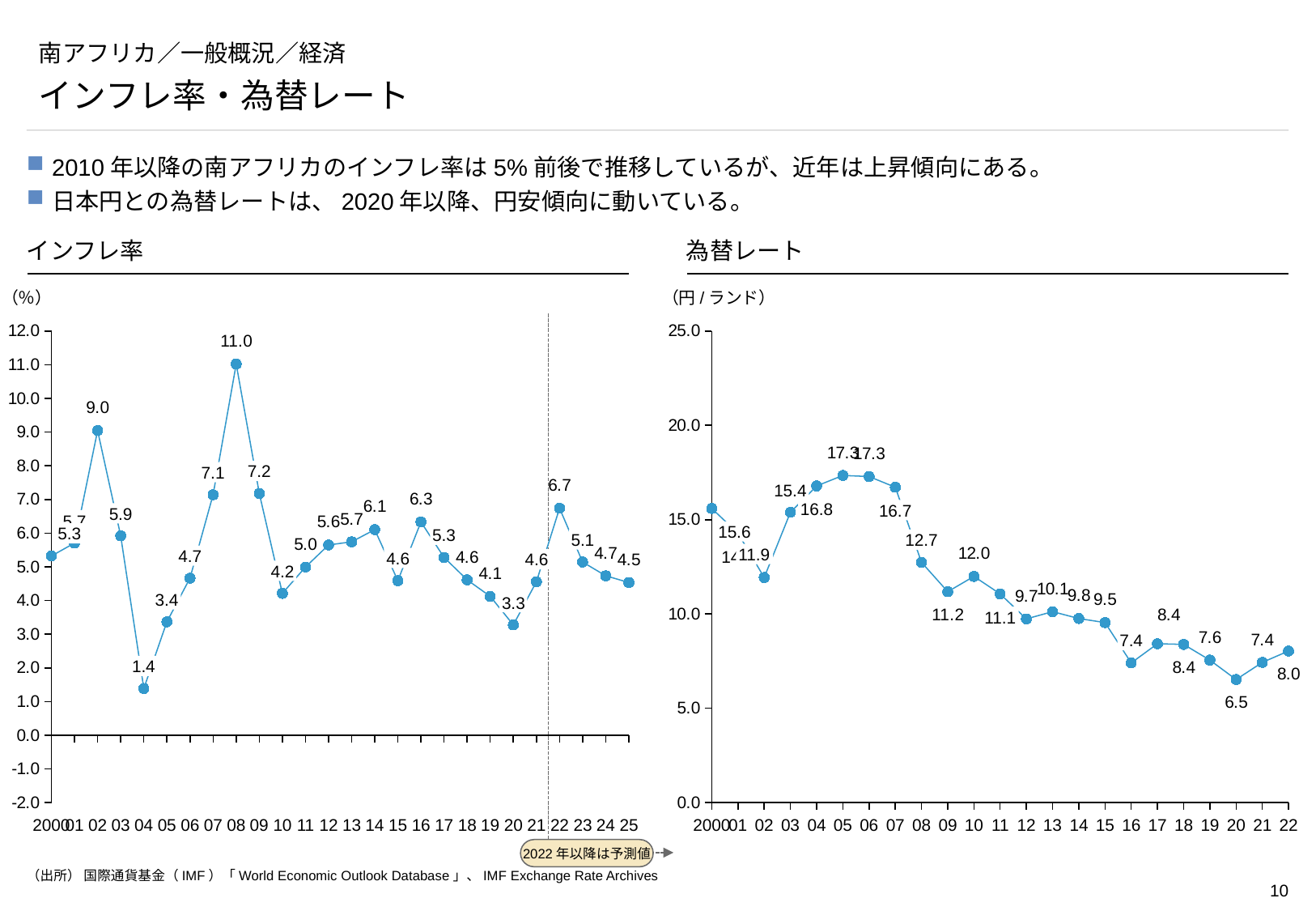

# 南アフリカ／一般概況／経済
インフレ率・為替レート
2010年以降の南アフリカのインフレ率は5%前後で推移しているが、近年は上昇傾向にある。
日本円との為替レートは、2020年以降、円安傾向に動いている。
インフレ率
為替レート
（％）
（円/ランド）

2022年以降は予測値

### Chart

| Category |  |
|---|---|

### Chart

| Category |  |
|---|---|
7.2
7.1
15.4
16.8
16.7
5.9
5.7
15.6
5.3
5.3
5.1
12.7
11.9
4.7
14.3
4.6
4.6
4.2
3.4
3.3
11.1
7.4
1.4
2000
01
02
03
04
05
06
07
08
09
10
11
12
13
14
15
16
17
18
19
20
21
22
23
24
25
2000
01
02
03
04
05
06
07
08
09
10
11
12
13
14
15
16
17
18
19
20
21
22
（出所） 国際通貨基金（IMF）「World Economic Outlook Database」、IMF Exchange Rate Archives